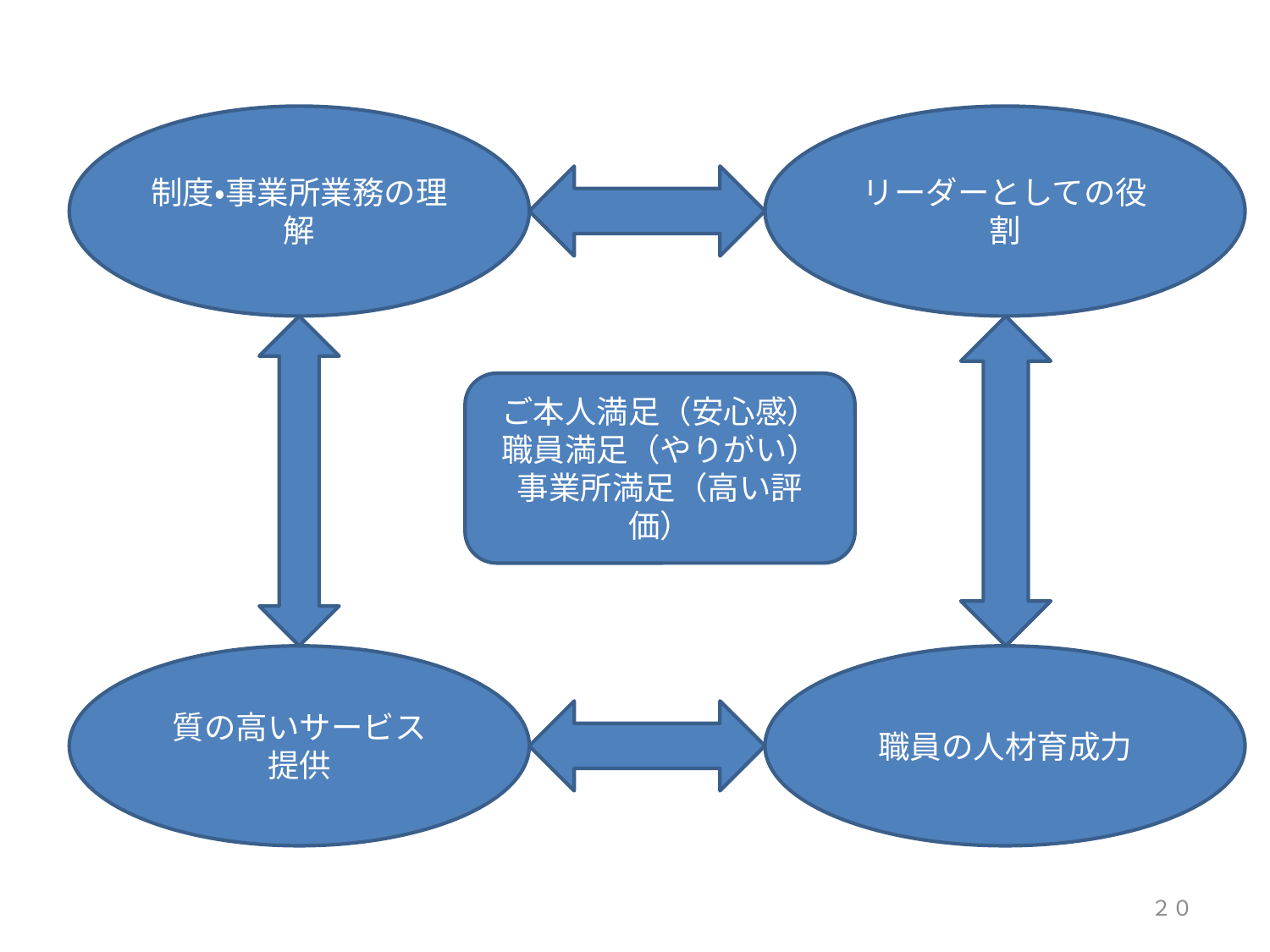

制度・事業所業務の理解
リーダーとしての役割

ご本人満足（安心感）
職員満足（やりがい）
事業所満足（高い評価）
質の高いサービス
提供
職員の人材育成力

２０